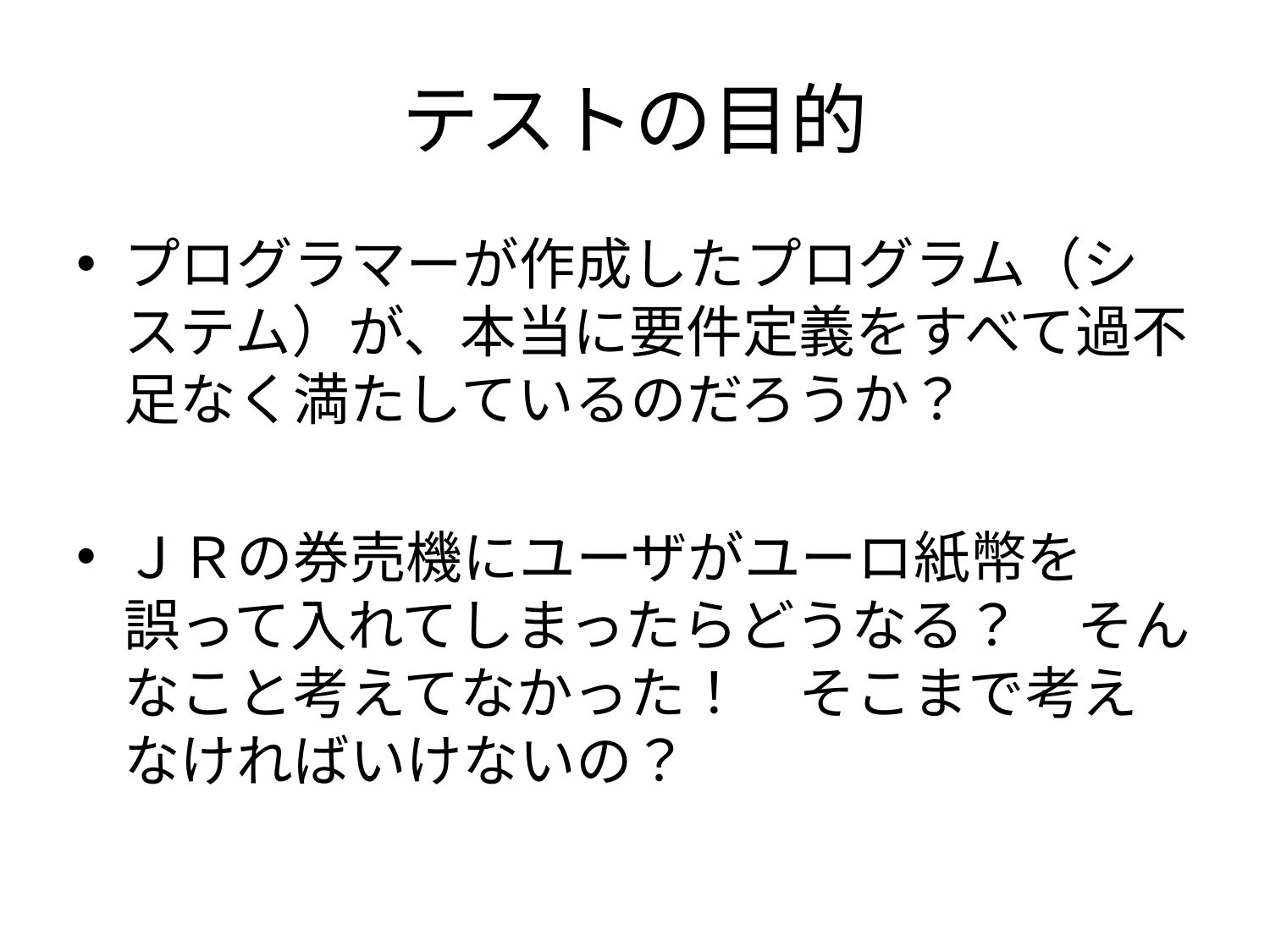

# テストの目的
プログラマーが作成したプログラム（システム）が、本当に要件定義をすべて過不足なく満たしているのだろうか？

ＪＲの券売機にユーザがユーロ紙幣を誤って入れてしまったらどうなる？　そんなこと考えてなかった！　そこまで考えなければいけないの？